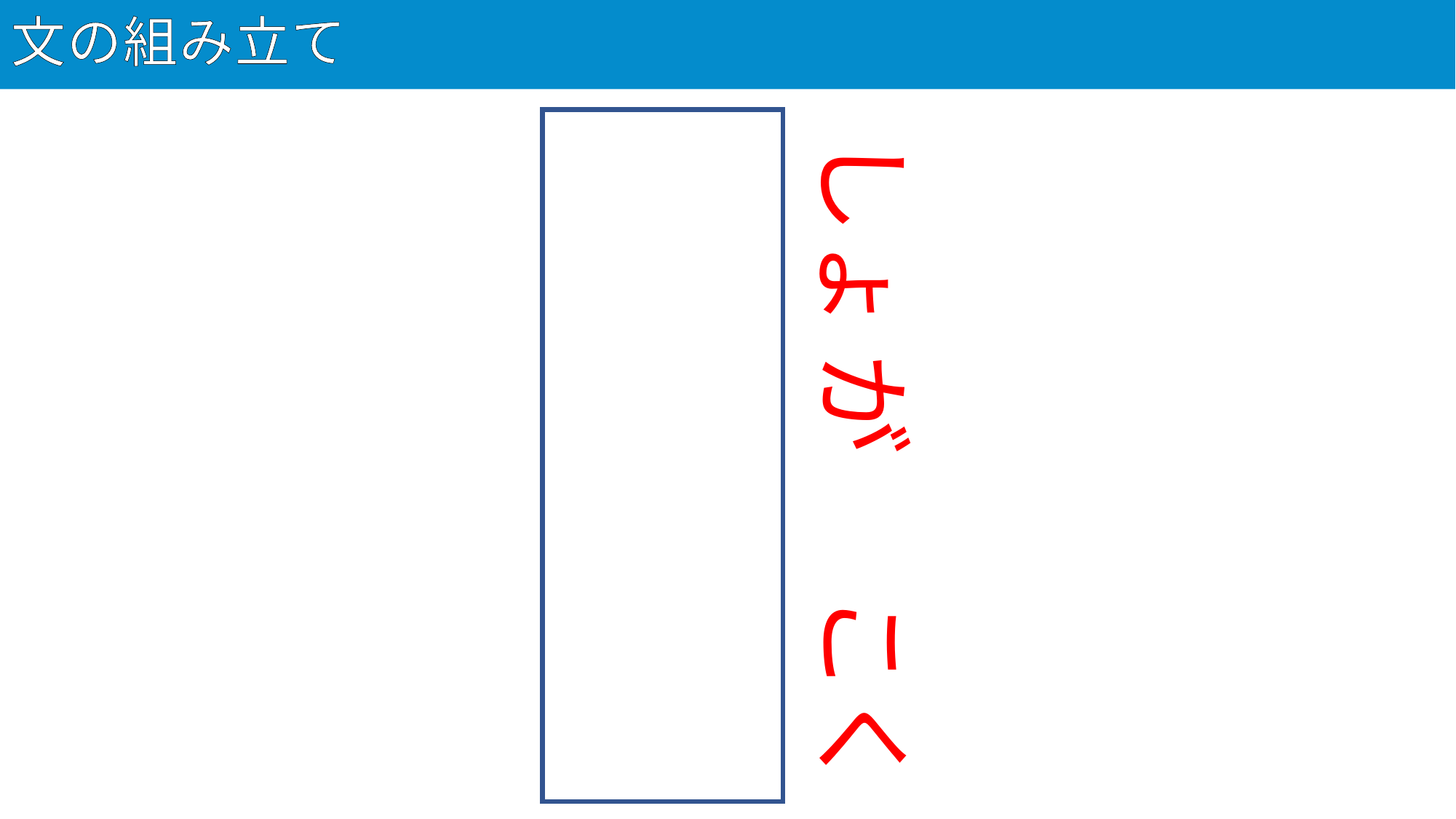

# 文の組み立て
57
諸外国

しょ
がい
こく